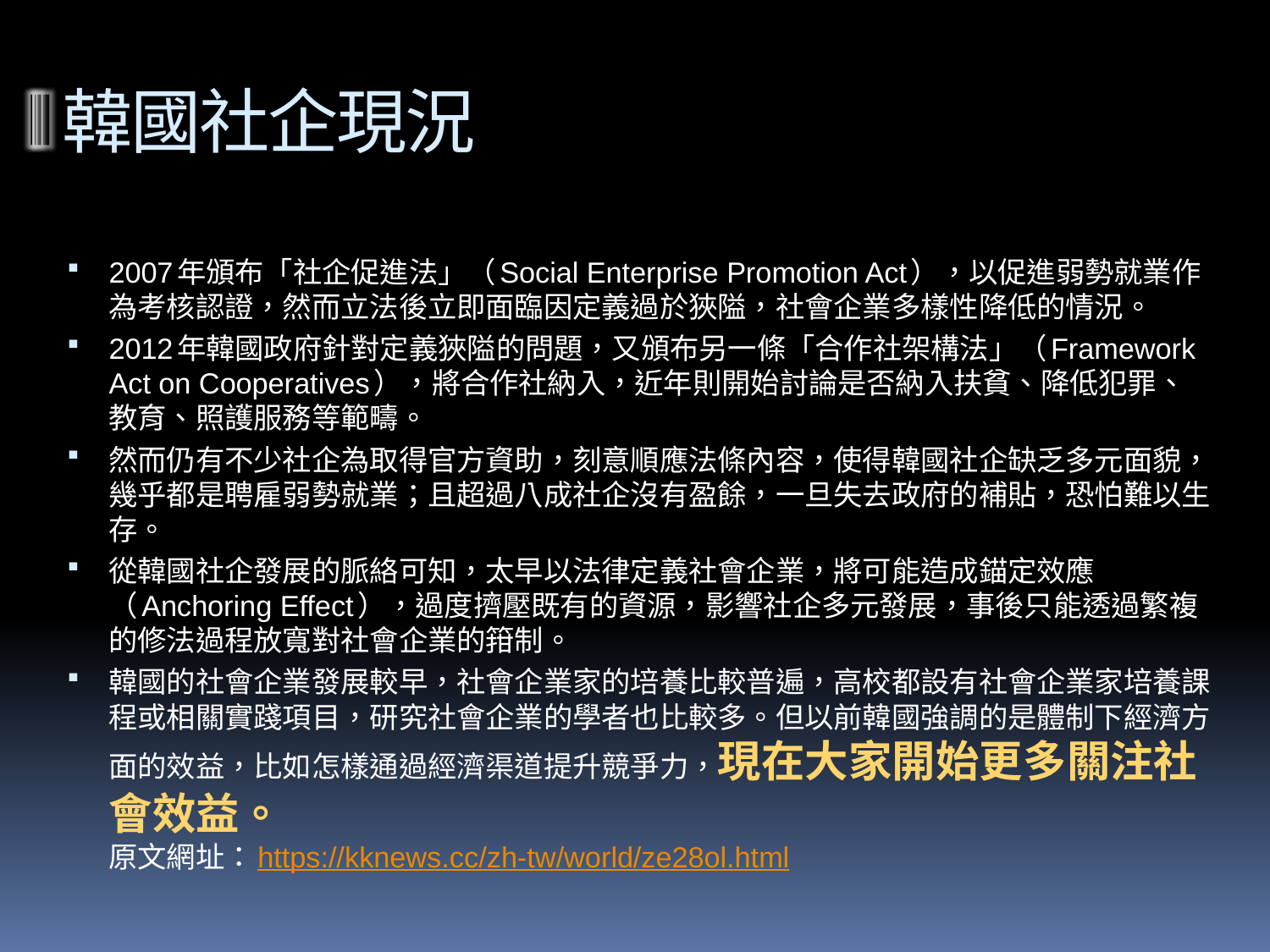

# 韓國社企現況
2007年頒布「社企促進法」（Social Enterprise Promotion Act），以促進弱勢就業作為考核認證，然而立法後立即面臨因定義過於狹隘，社會企業多樣性降低的情況。
2012年韓國政府針對定義狹隘的問題，又頒布另一條「合作社架構法」（Framework Act on Cooperatives），將合作社納入，近年則開始討論是否納入扶貧、降低犯罪、教育、照護服務等範疇。
然而仍有不少社企為取得官方資助，刻意順應法條內容，使得韓國社企缺乏多元面貌，幾乎都是聘雇弱勢就業；且超過八成社企沒有盈餘，一旦失去政府的補貼，恐怕難以生存。
從韓國社企發展的脈絡可知，太早以法律定義社會企業，將可能造成錨定效應（Anchoring Effect），過度擠壓既有的資源，影響社企多元發展，事後只能透過繁複的修法過程放寬對社會企業的箝制。
韓國的社會企業發展較早，社會企業家的培養比較普遍，高校都設有社會企業家培養課程或相關實踐項目，研究社會企業的學者也比較多。但以前韓國強調的是體制下經濟方面的效益，比如怎樣通過經濟渠道提升競爭力，現在大家開始更多關注社會效益。
原文網址：https://kknews.cc/zh-tw/world/ze28ol.html